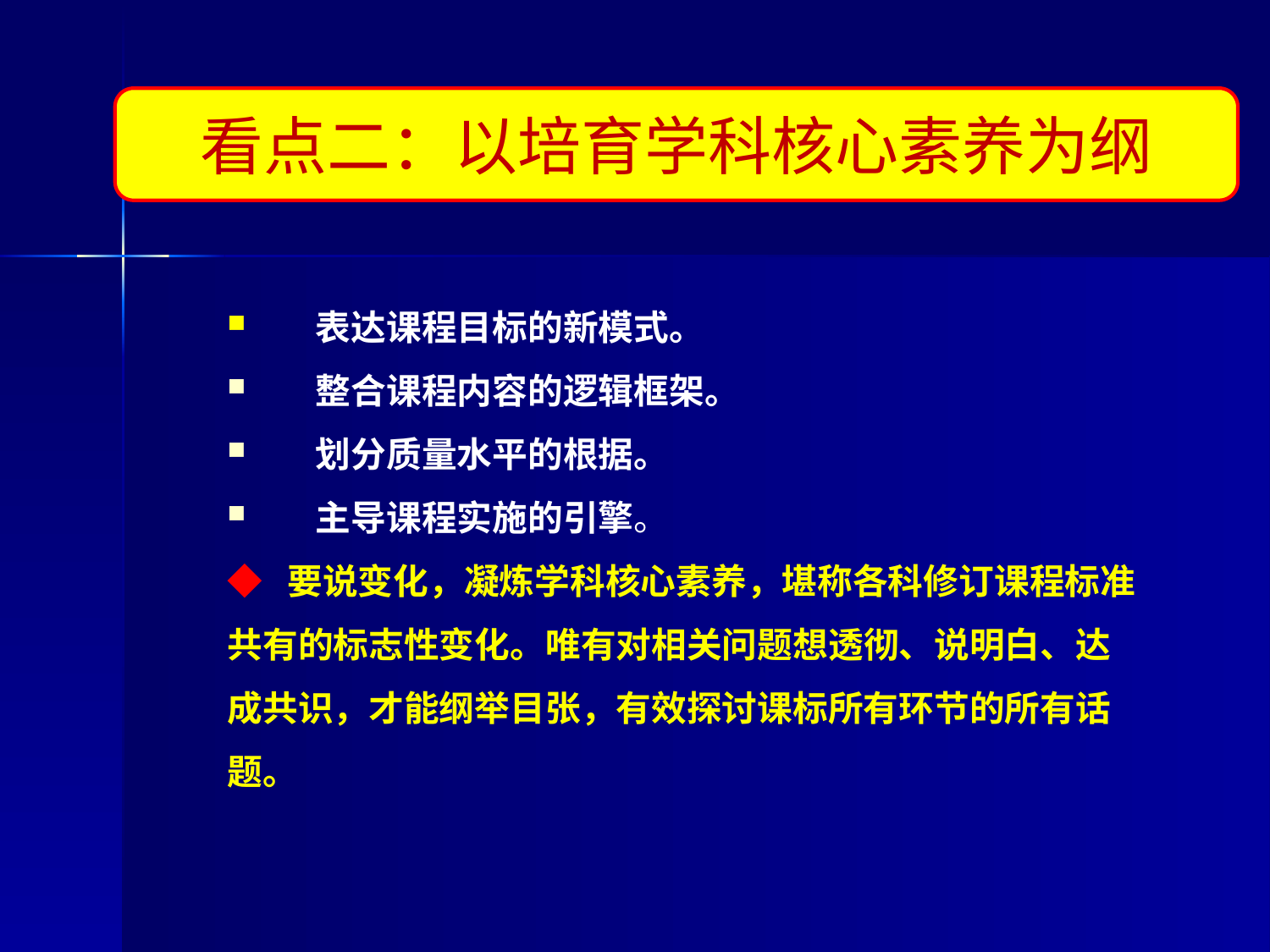

看点二：以培育学科核心素养为纲
    表达课程目标的新模式。
    整合课程内容的逻辑框架。
    划分质量水平的根据。
    主导课程实施的引擎。
◆  要说变化，凝炼学科核心素养，堪称各科修订课程标准共有的标志性变化。唯有对相关问题想透彻、说明白、达成共识，才能纲举目张，有效探讨课标所有环节的所有话题。